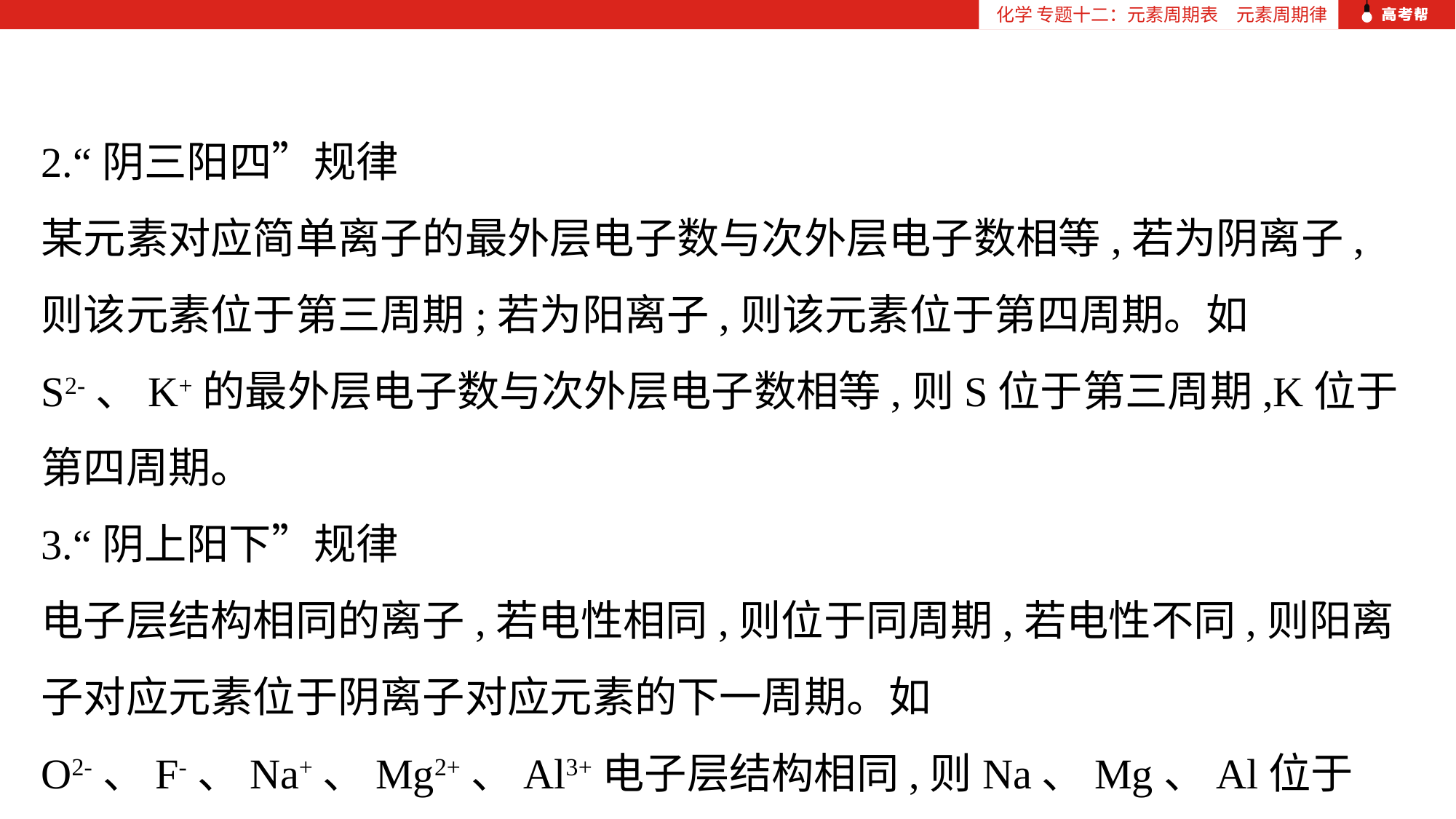

化学 专题十二：元素周期表　元素周期律
2.“阴三阳四”规律
某元素对应简单离子的最外层电子数与次外层电子数相等,若为阴离子,则该元素位于第三周期;若为阳离子,则该元素位于第四周期。如S2-、K+的最外层电子数与次外层电子数相等,则S位于第三周期,K位于第四周期。
3.“阴上阳下”规律
电子层结构相同的离子,若电性相同,则位于同周期,若电性不同,则阳离子对应元素位于阴离子对应元素的下一周期。如O2-、F-、Na+、Mg2+、Al3+电子层结构相同,则Na、Mg、Al位于O、F的下一周期。